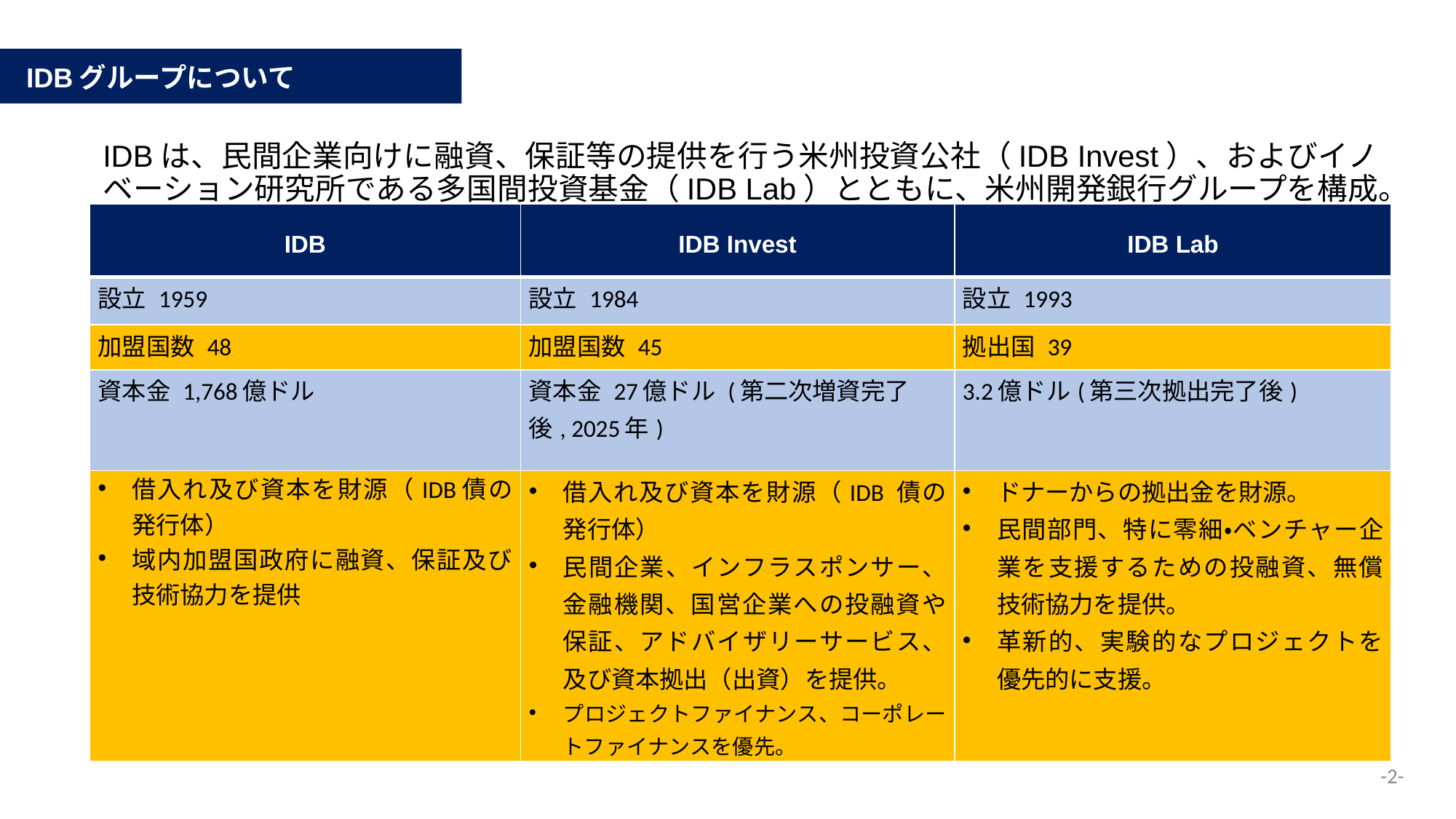

# IDBグループについて
IDBは、民間企業向けに融資、保証等の提供を行う米州投資公社（IDB Invest）、およびイノベーション研究所である多国間投資基金（IDB Lab）とともに、米州開発銀行グループを構成。
| IDB | IDB Invest | IDB Lab |
| --- | --- | --- |
| 設立 1959 | 設立 1984 | 設立 1993 |
| 加盟国数 48 | 加盟国数 45 | 拠出国 39 |
| 資本金 1,768億ドル | 資本金 27億ドル (第二次増資完了後, 2025年) | 3.2億ドル(第三次拠出完了後) |
| 借入れ及び資本を財源（IDB債の発行体） 域内加盟国政府に融資、保証及び技術協力を提供 | 借入れ及び資本を財源（IDB 債の発行体） 民間企業、インフラスポンサー、金融機関、国営企業への投融資や保証、アドバイザリーサービス、及び資本拠出（出資）を提供。 プロジェクトファイナンス、コーポレートファイナンスを優先。 | ドナーからの拠出金を財源。 民間部門、特に零細・ベンチャー企業を支援するための投融資、無償技術協力を提供。 革新的、実験的なプロジェクトを優先的に支援。 |
-2-